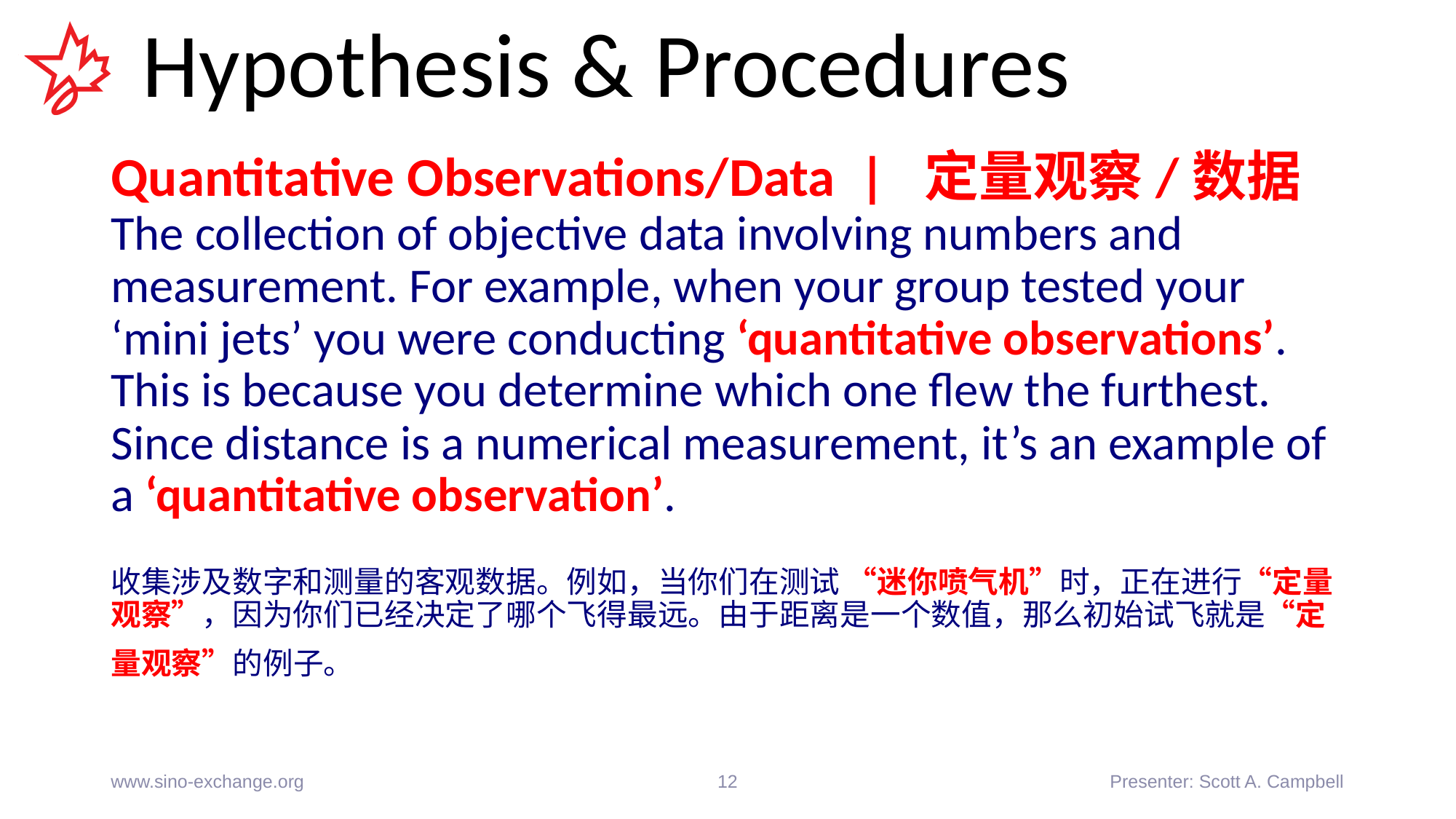

# Hypothesis & Procedures
Quantitative Observations/Data  |  定量观察/数据
The collection of objective data involving numbers and measurement. For example, when your group tested your ‘mini jets’ you were conducting ‘quantitative observations’.  This is because you determine which one flew the furthest. Since distance is a numerical measurement, it’s an example of a ‘quantitative observation’.
收集涉及数字和测量的客观数据。例如，当你们在测试 “迷你喷气机”时，正在进行“定量观察”，因为你们已经决定了哪个飞得最远。由于距离是一个数值，那么初始试飞就是“定量观察”的例子。
www.sino-exchange.org
12
Presenter: Scott A. Campbell